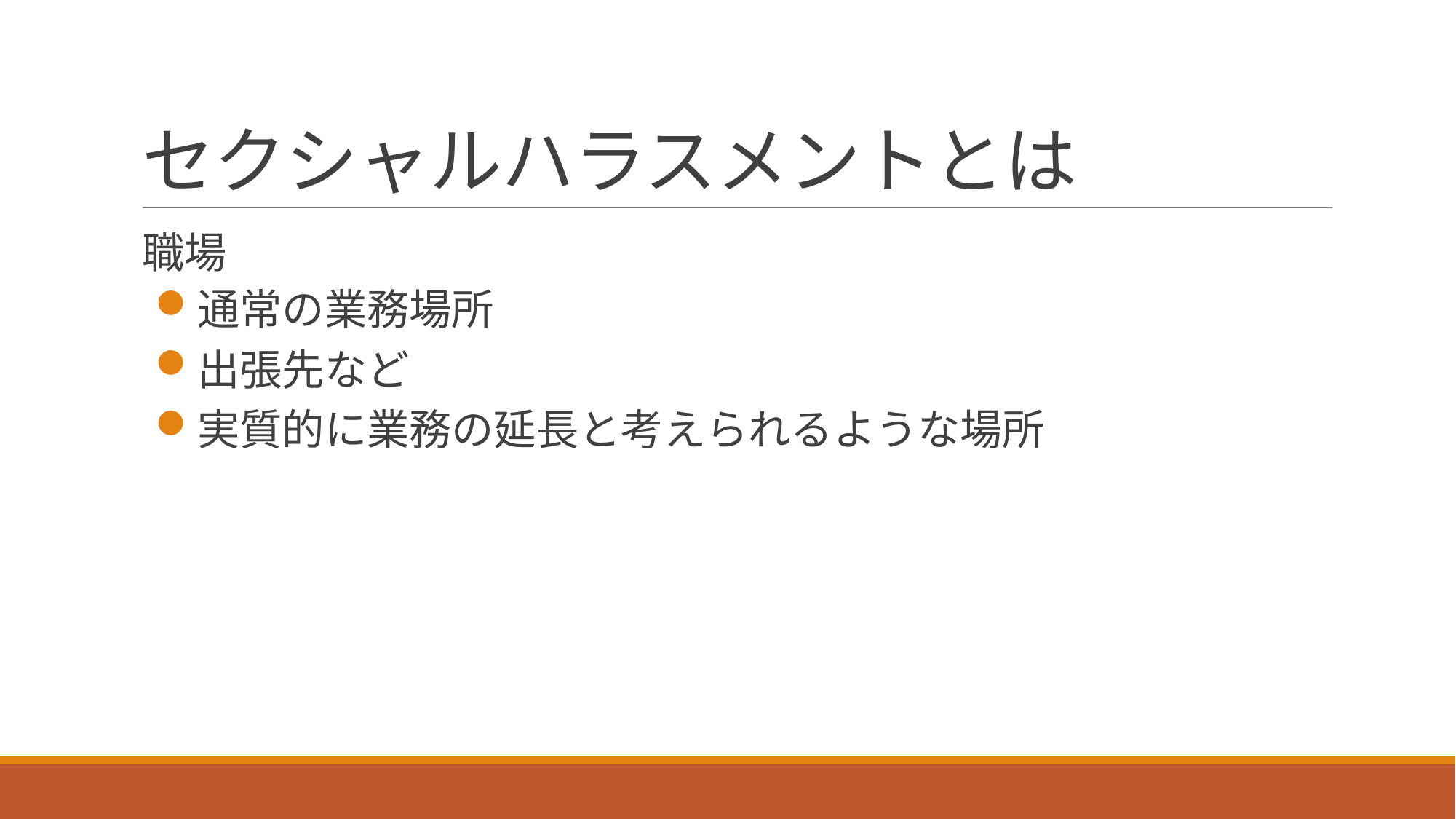

# セクシャルハラスメントとは
職場
通常の業務場所
出張先など
実質的に業務の延長と考えられるような場所